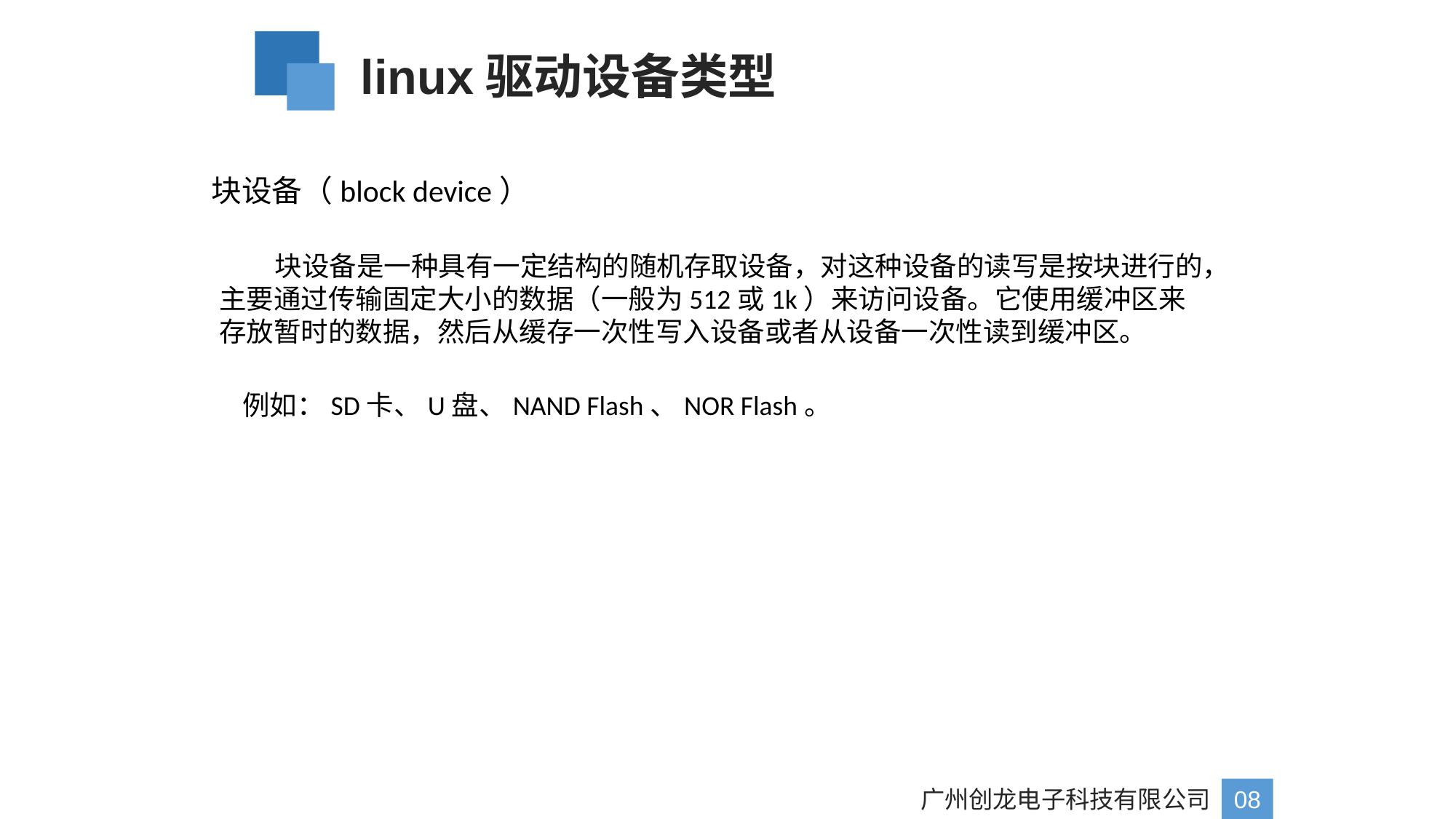

linux驱动设备类型
块设备（block device）
        块设备是一种具有一定结构的随机存取设备，对这种设备的读写是按块进行的，主要通过传输固定大小的数据（一般为512或1k）来访问设备。它使用缓冲区来存放暂时的数据，然后从缓存一次性写入设备或者从设备一次性读到缓冲区。
例如：SD卡、U盘、NAND Flash、NOR Flash。
广州创龙电子科技有限公司
08